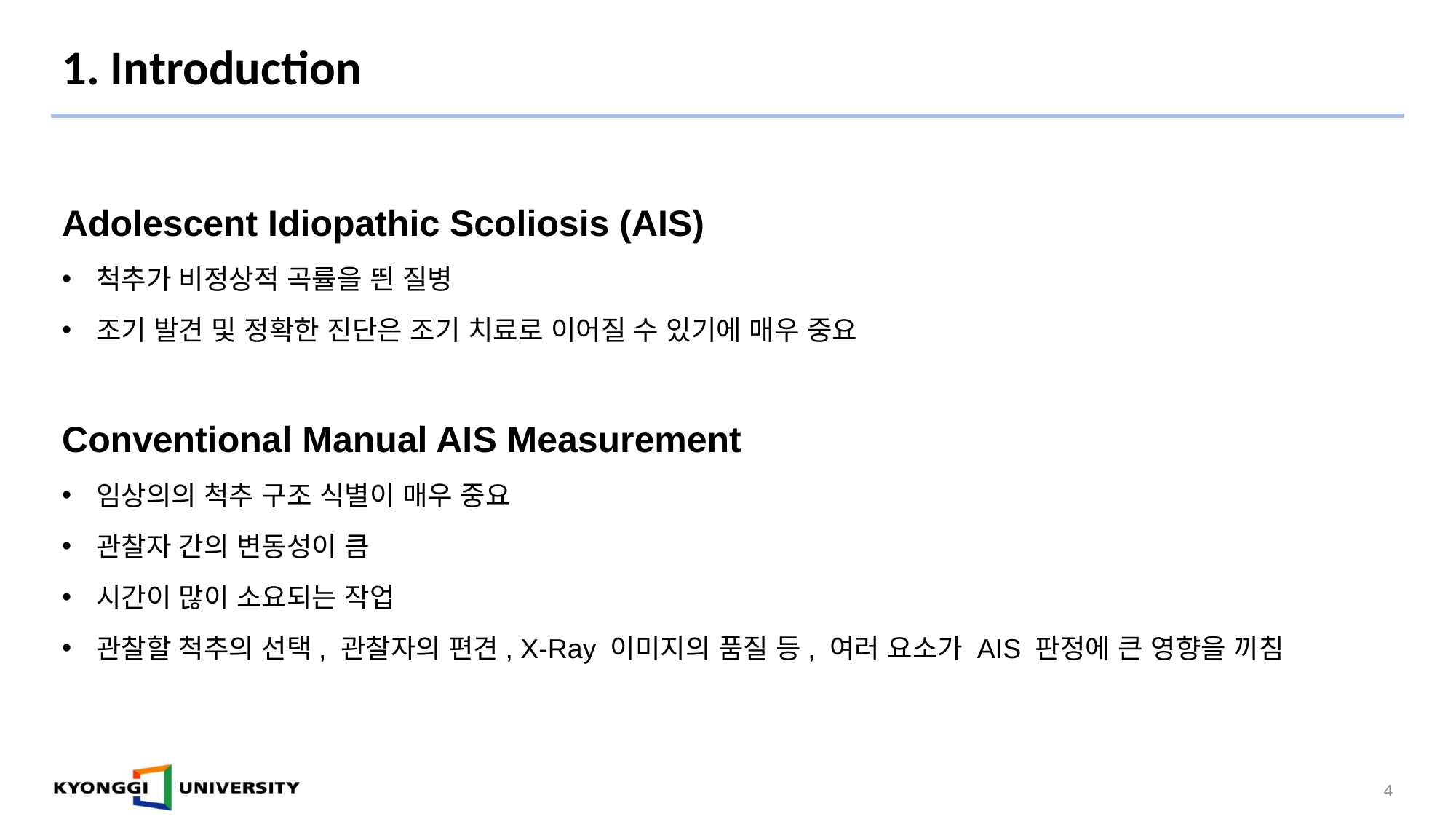

# 1. Introduction
Adolescent Idiopathic Scoliosis (AIS)
척추가 비정상적 곡률을 띈 질병
조기 발견 및 정확한 진단은 조기 치료로 이어질 수 있기에 매우 중요
Conventional Manual AIS Measurement
임상의의 척추 구조 식별이 매우 중요
관찰자 간의 변동성이 큼
시간이 많이 소요되는 작업
관찰할 척추의 선택, 관찰자의 편견, X-Ray 이미지의 품질 등, 여러 요소가 AIS 판정에 큰 영향을 끼침
4